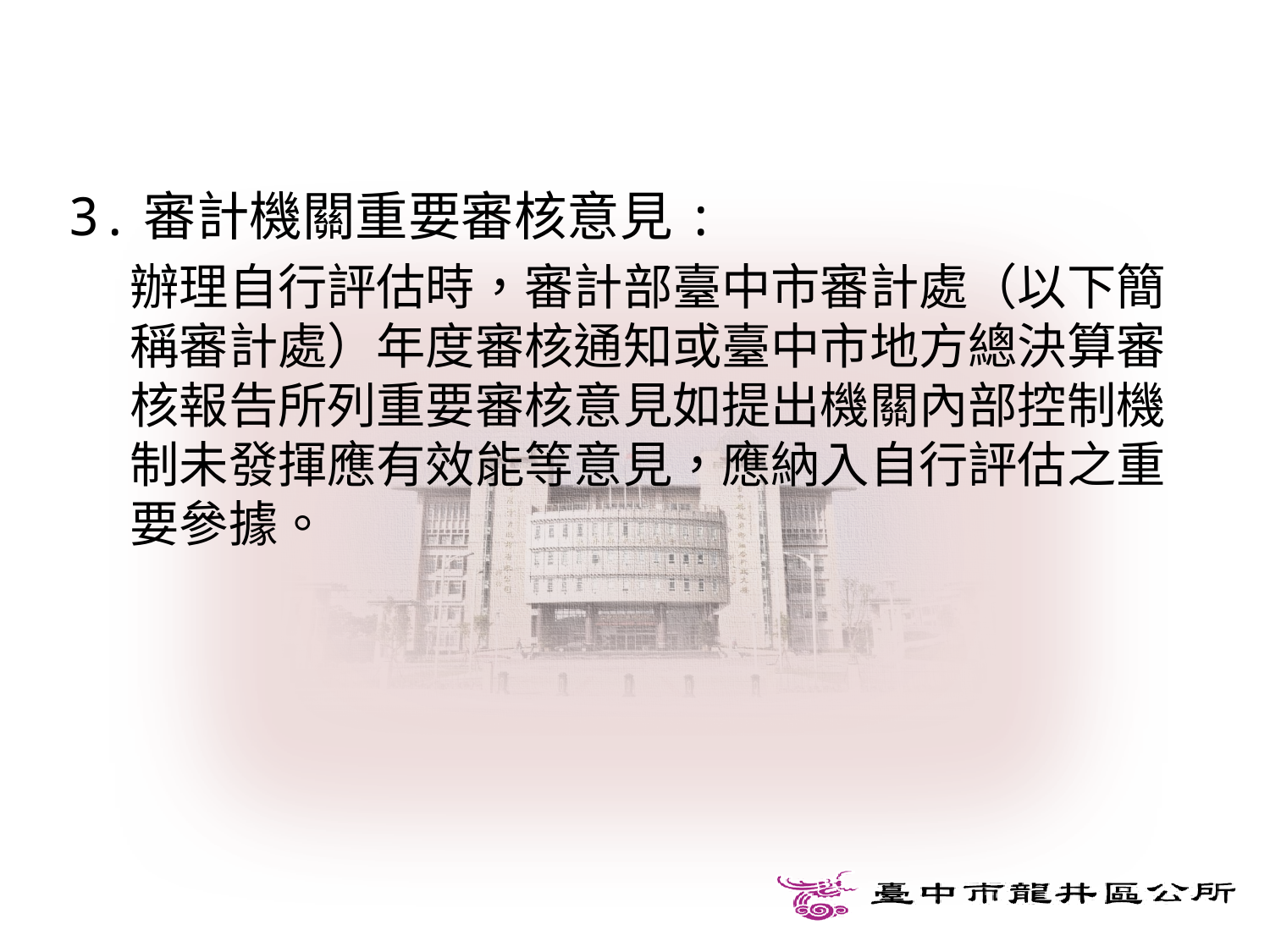

3.審計機關重要審核意見:
辦理自行評估時，審計部臺中市審計處（以下簡稱審計處）年度審核通知或臺中市地方總決算審核報告所列重要審核意見如提出機關內部控制機制未發揮應有效能等意見，應納入自行評估之重要參據。